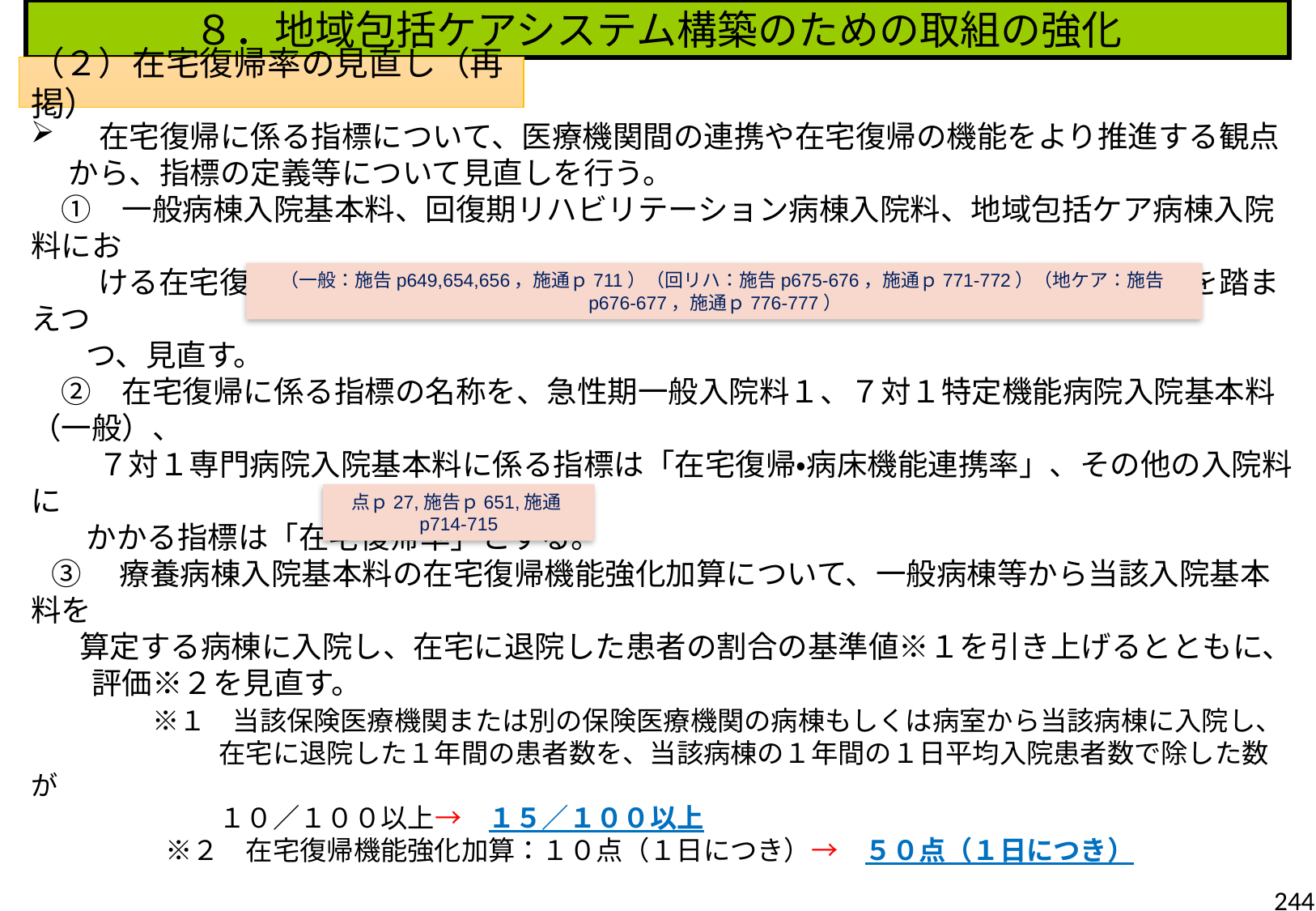

８．地域包括ケアシステム構築のための取組の強化
（２）在宅復帰率の見直し（再掲）
　在宅復帰に係る指標について、医療機関間の連携や在宅復帰の機能をより推進する観点から、指標の定義等について見直しを行う。
　①　一般病棟入院基本料、回復期リハビリテーション病棟入院料、地域包括ケア病棟入院料にお
　　 ける在宅復帰率について、自宅等への退院支援を評価する観点や病棟ごとの機能を踏まえつ
       つ、見直す。
　②　在宅復帰に係る指標の名称を、急性期一般入院料１、７対１特定機能病院入院基本料（一般）、
　　 ７対１専門病院入院基本料に係る指標は「在宅復帰・病床機能連携率」、その他の入院料に
       かかる指標は「在宅復帰率」とする。
   ③　療養病棟入院基本料の在宅復帰機能強化加算について、一般病棟等から当該入院基本料を
      算定する病棟に入院し、在宅に退院した患者の割合の基準値※１を引き上げるとともに、
　　評価※２を見直す。
　　　　※１　当該保険医療機関または別の保険医療機関の病棟もしくは病室から当該病棟に入院し、
　　　　　　　在宅に退院した１年間の患者数を、当該病棟の１年間の１日平均入院患者数で除した数が
　　　　　　　１０／１００以上→　１５／１００以上
　　　　　※２　在宅復帰機能強化加算：１０点（１日につき）→　５０点（１日につき）

（一般：施告p649,654,656，施通ｐ711）（回リハ：施告p675-676，施通ｐ771-772）（地ケア：施告p676-677，施通ｐ776-777）
点ｐ27,施告ｐ651,施通p714-715
244